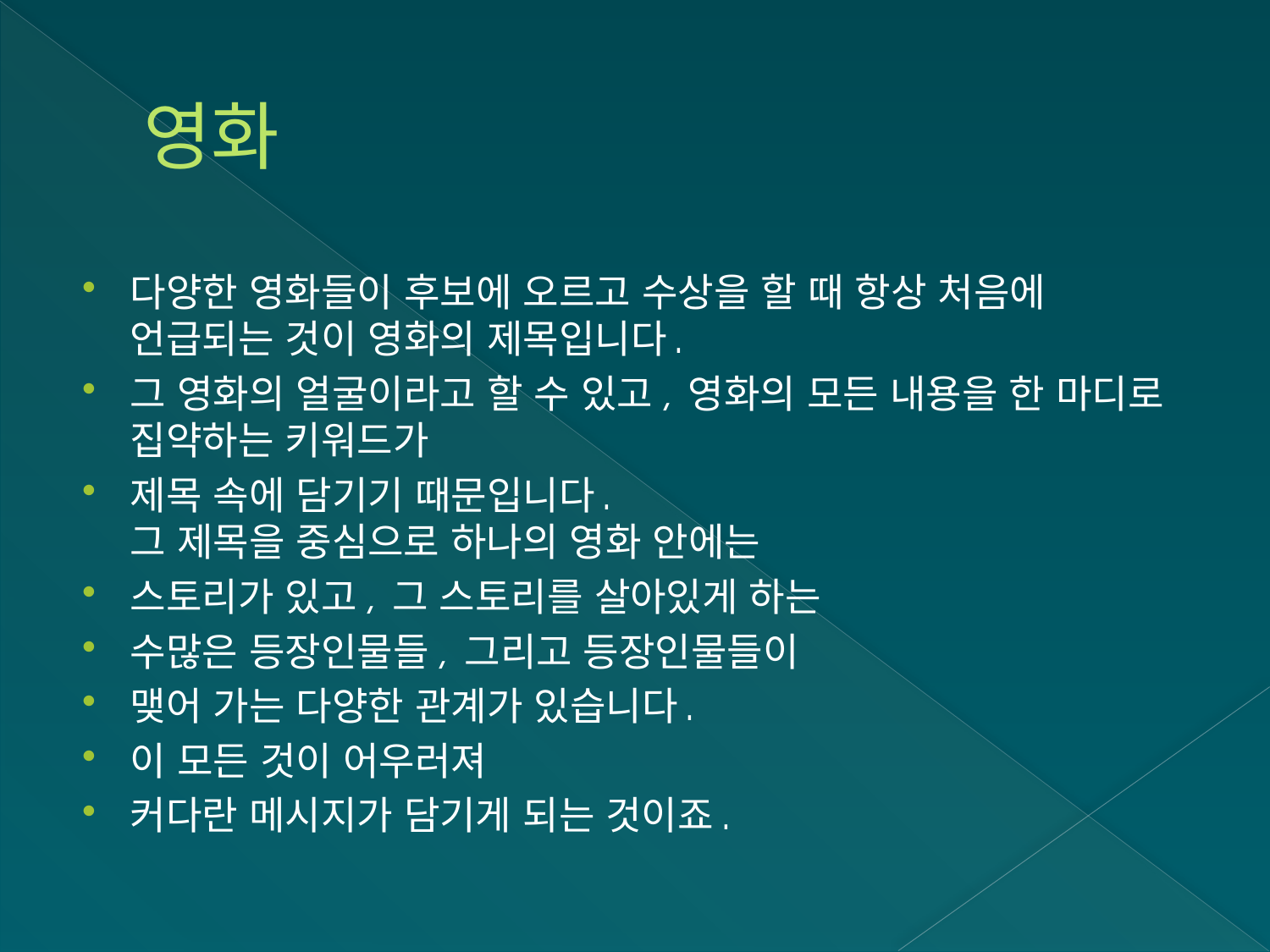

# 영화
다양한 영화들이 후보에 오르고 수상을 할 때 항상 처음에 언급되는 것이 영화의 제목입니다.
그 영화의 얼굴이라고 할 수 있고, 영화의 모든 내용을 한 마디로 집약하는 키워드가
제목 속에 담기기 때문입니다.
그 제목을 중심으로 하나의 영화 안에는
스토리가 있고, 그 스토리를 살아있게 하는
수많은 등장인물들, 그리고 등장인물들이
맺어 가는 다양한 관계가 있습니다.
이 모든 것이 어우러져
커다란 메시지가 담기게 되는 것이죠.